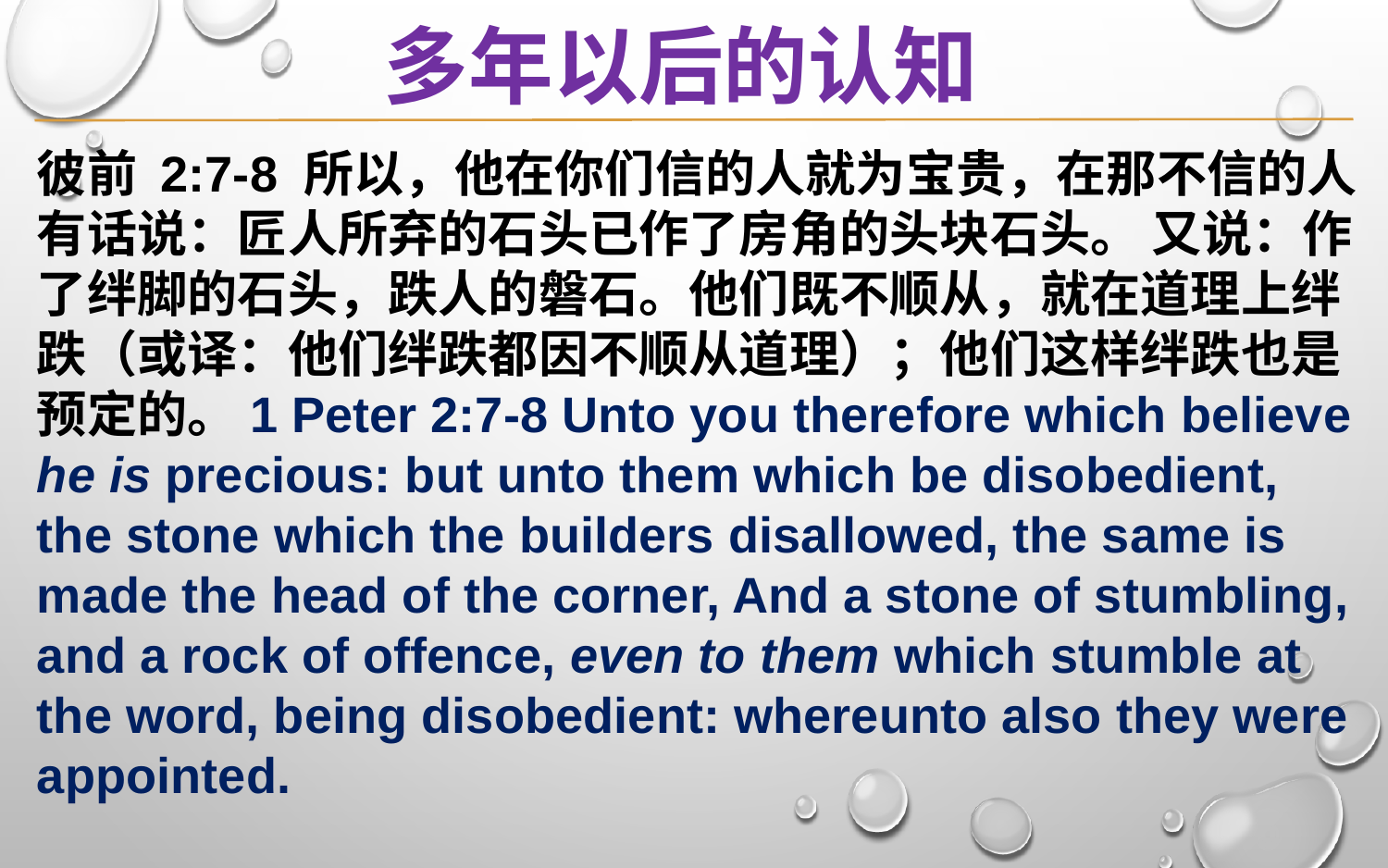

多年以后的认知
彼前 2:7-8 所以，他在你们信的人就为宝贵，在那不信的人有话说：匠人所弃的石头已作了房角的头块石头。 又说：作了绊脚的石头，跌人的磐石。他们既不顺从，就在道理上绊跌（或译：他们绊跌都因不顺从道理）；他们这样绊跌也是预定的。1 Peter 2:7-8 Unto you therefore which believe he is precious: but unto them which be disobedient, the stone which the builders disallowed, the same is made the head of the corner, And a stone of stumbling, and a rock of offence, even to them which stumble at the word, being disobedient: whereunto also they were appointed.